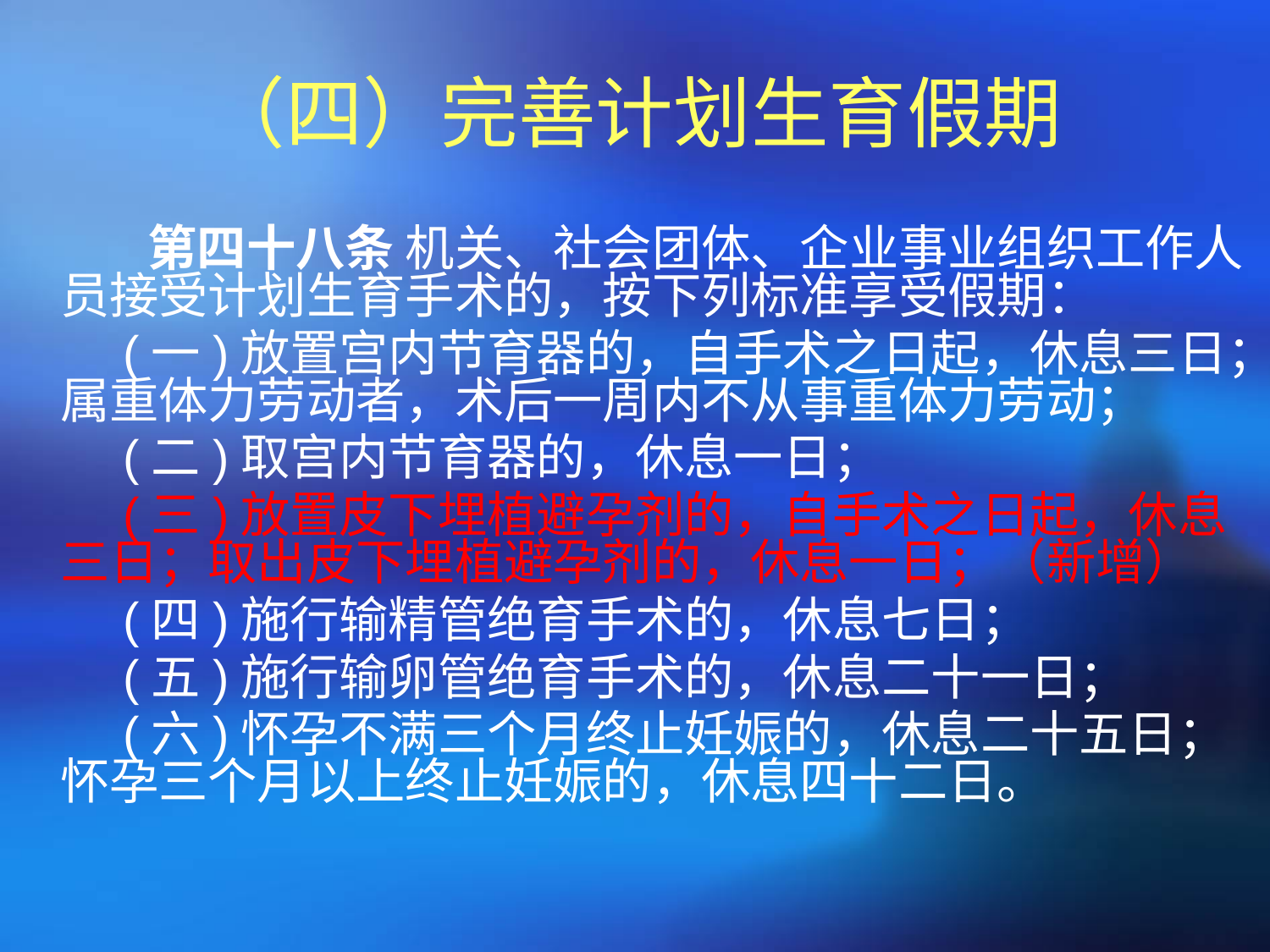

# （四）完善计划生育假期
           第四十八条 机关、社会团体、企业事业组织工作人员接受计划生育手术的，按下列标准享受假期：
　　(一)放置宫内节育器的，自手术之日起，休息三日；属重体力劳动者，术后一周内不从事重体力劳动；
　　(二)取宫内节育器的，休息一日；
　　(三)放置皮下埋植避孕剂的，自手术之日起，休息三日；取出皮下埋植避孕剂的，休息一日；（新增）
　　(四)施行输精管绝育手术的，休息七日；
　　(五)施行输卵管绝育手术的，休息二十一日；
　　(六)怀孕不满三个月终止妊娠的，休息二十五日；怀孕三个月以上终止妊娠的，休息四十二日。